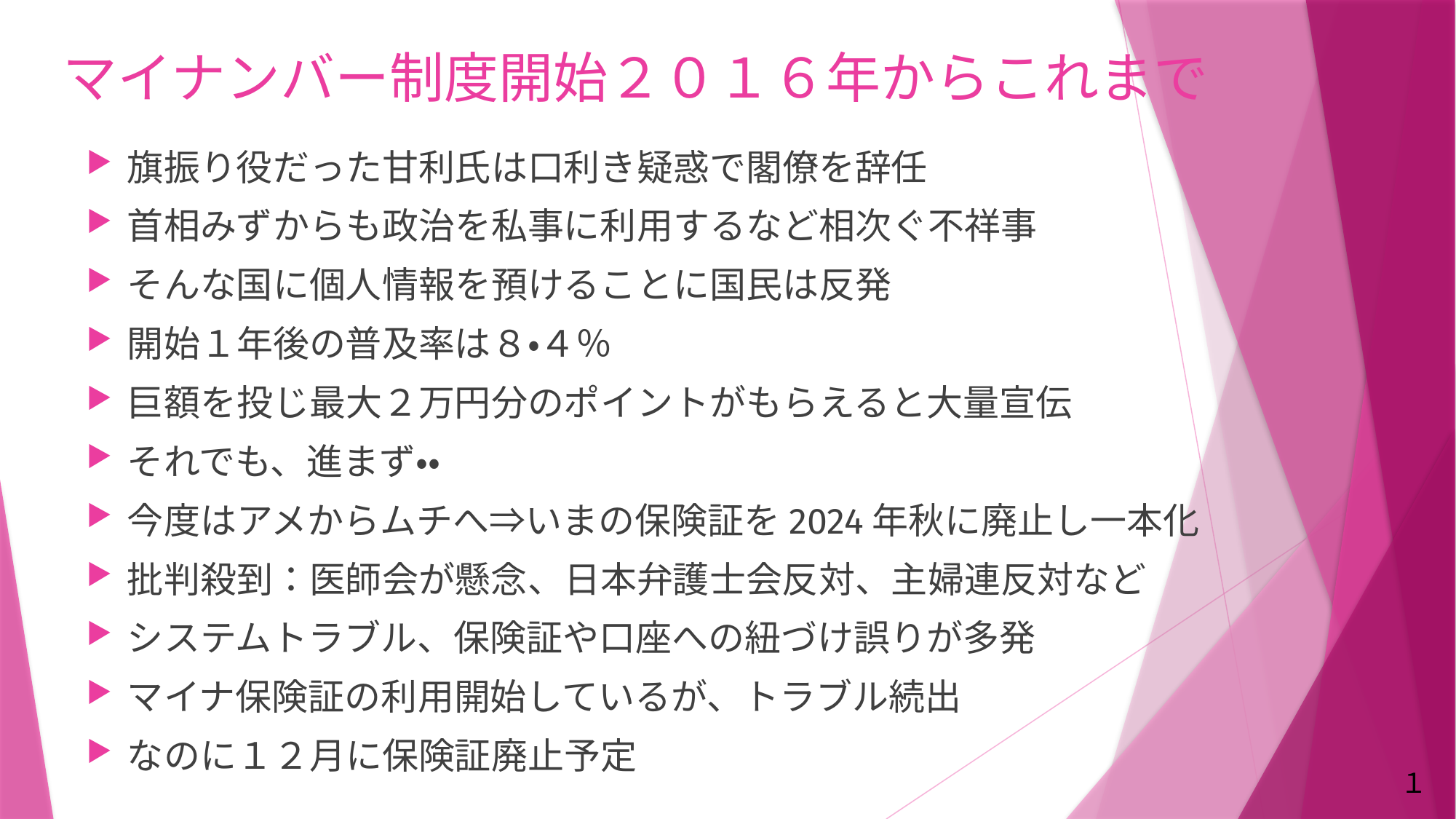

# マイナンバー制度開始２０１６年からこれまで
旗振り役だった甘利氏は口利き疑惑で閣僚を辞任
首相みずからも政治を私事に利用するなど相次ぐ不祥事
そんな国に個人情報を預けることに国民は反発
開始１年後の普及率は８・４％
巨額を投じ最大２万円分のポイントがもらえると大量宣伝
それでも、進まず・・
今度はアメからムチへ⇒いまの保険証を2024年秋に廃止し一本化
批判殺到：医師会が懸念、日本弁護士会反対、主婦連反対など
システムトラブル、保険証や口座への紐づけ誤りが多発
マイナ保険証の利用開始しているが、トラブル続出
なのに１２月に保険証廃止予定

１